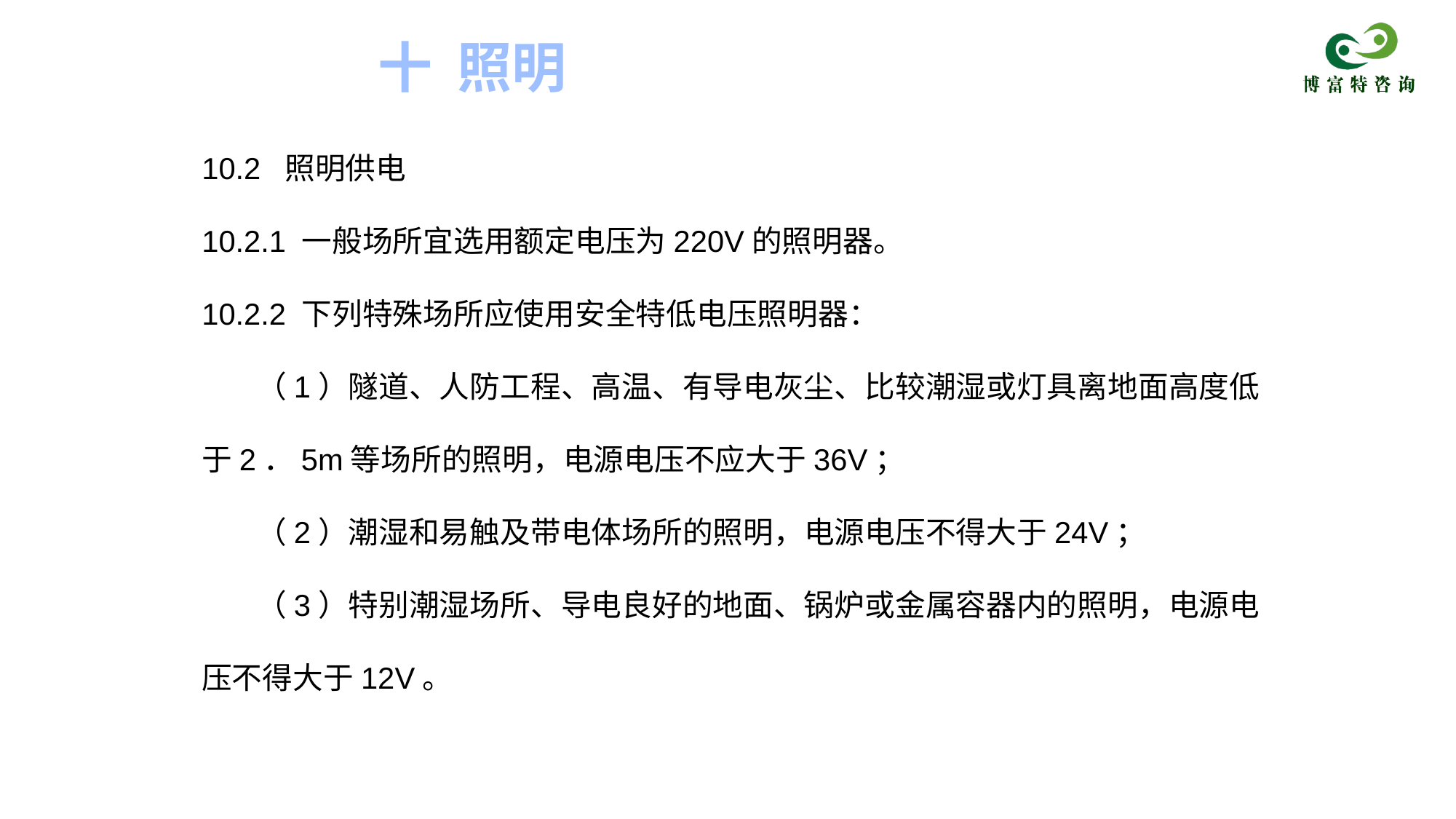

十  照明
10.2  照明供电
10.2.1 一般场所宜选用额定电压为220V的照明器。
10.2.2 下列特殊场所应使用安全特低电压照明器：
（1）隧道、人防工程、高温、有导电灰尘、比较潮湿或灯具离地面高度低于2．5m等场所的照明，电源电压不应大于36V；
（2）潮湿和易触及带电体场所的照明，电源电压不得大于24V；
（3）特别潮湿场所、导电良好的地面、锅炉或金属容器内的照明，电源电压不得大于12V。